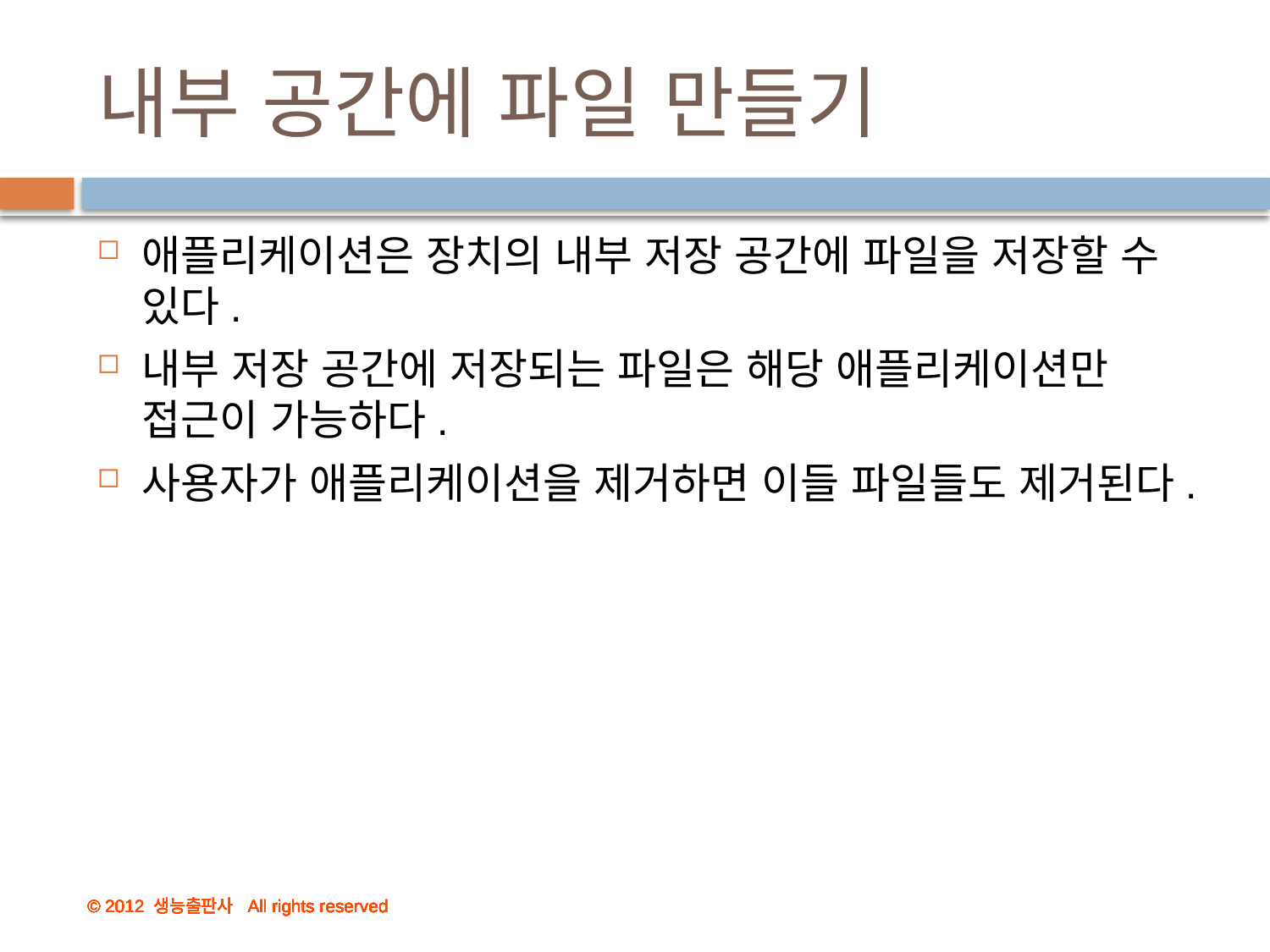

# 내부 공간에 파일 만들기
애플리케이션은 장치의 내부 저장 공간에 파일을 저장할 수 있다.
내부 저장 공간에 저장되는 파일은 해당 애플리케이션만 접근이 가능하다.
사용자가 애플리케이션을 제거하면 이들 파일들도 제거된다.